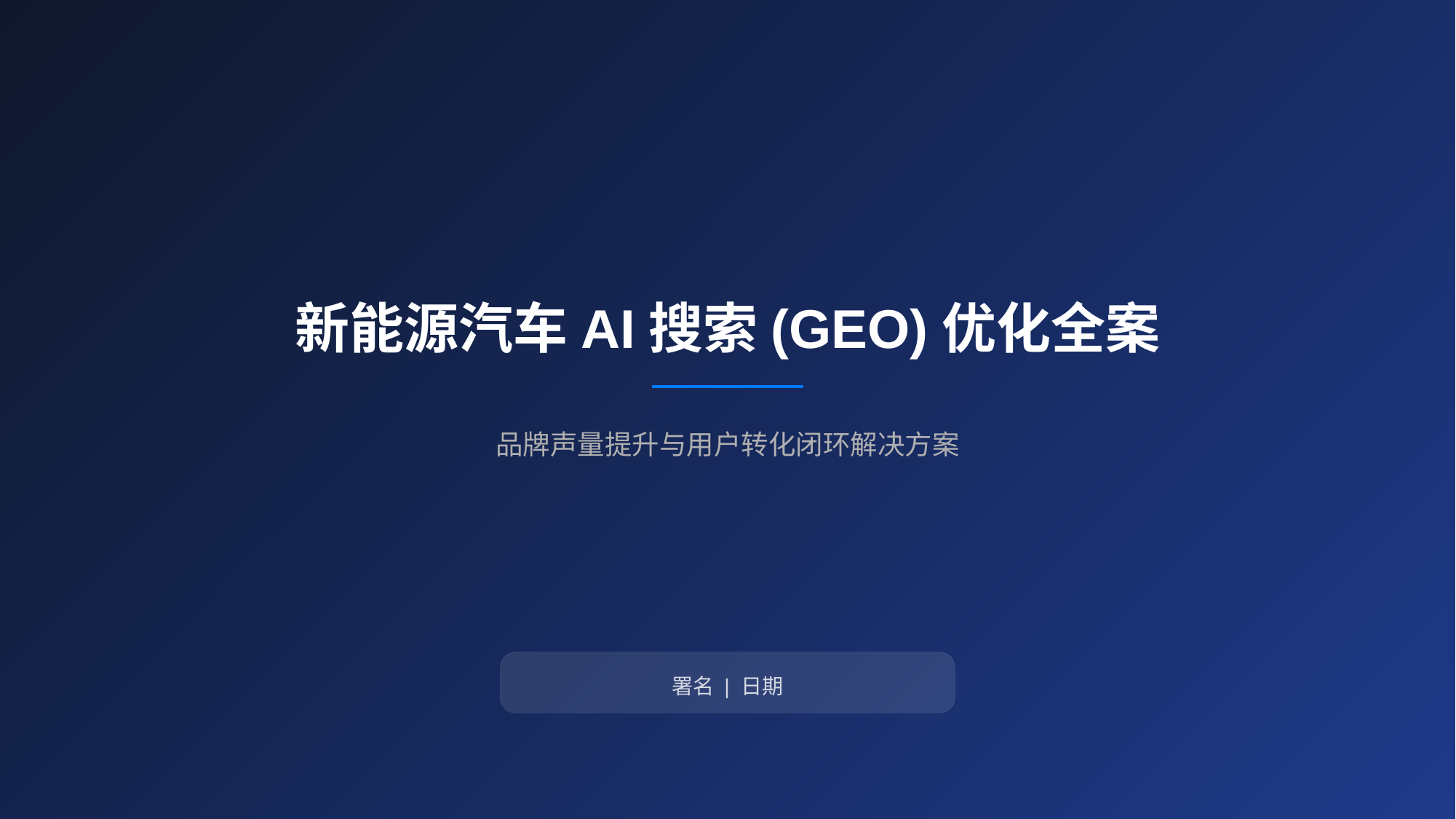

新能源汽车AI搜索(GEO)优化全案
品牌声量提升与用户转化闭环解决方案

署名 | 日期